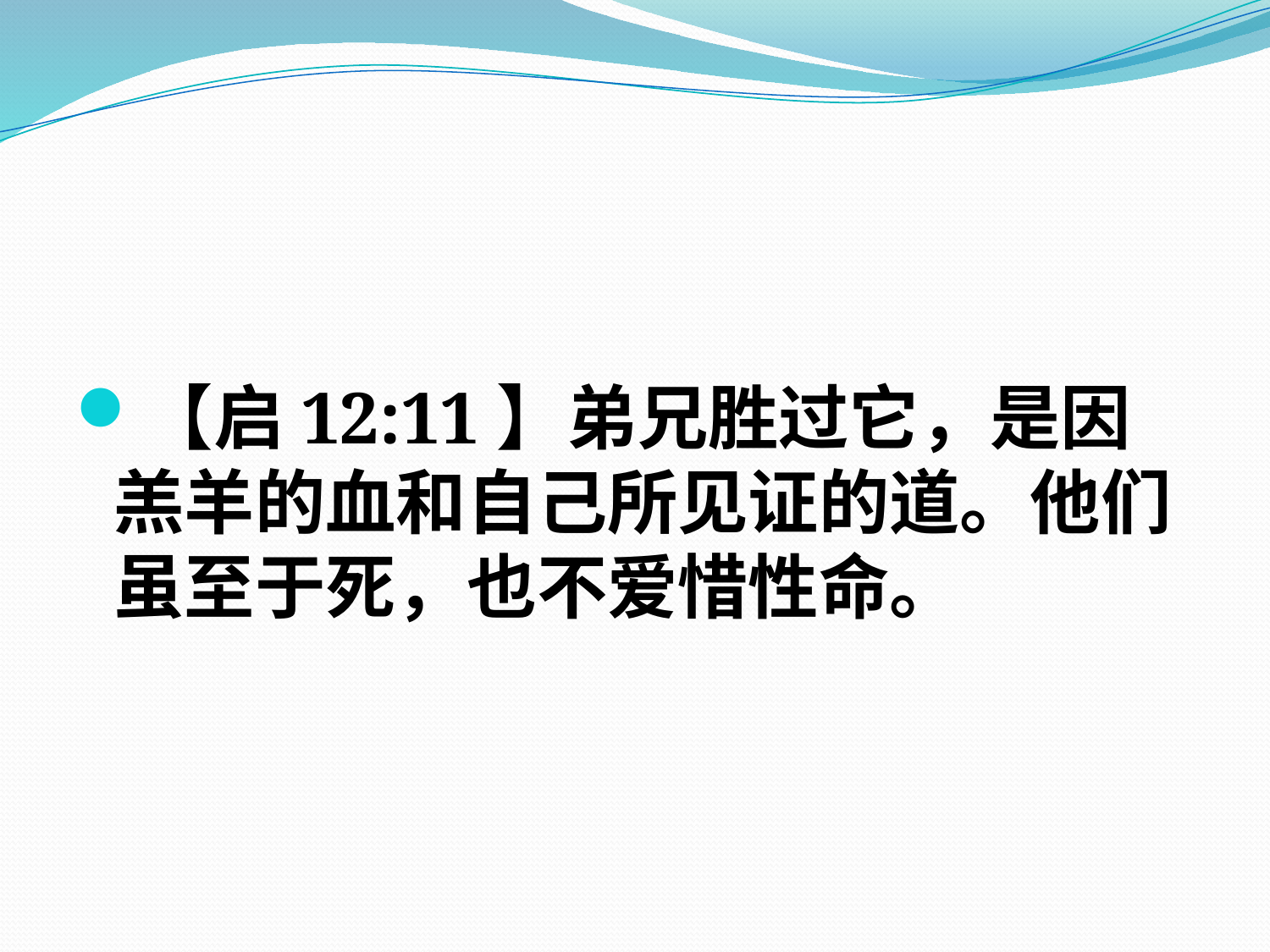

#

【启12:11】弟兄胜过它，是因羔羊的血和自己所见证的道。他们虽至于死，也不爱惜性命。